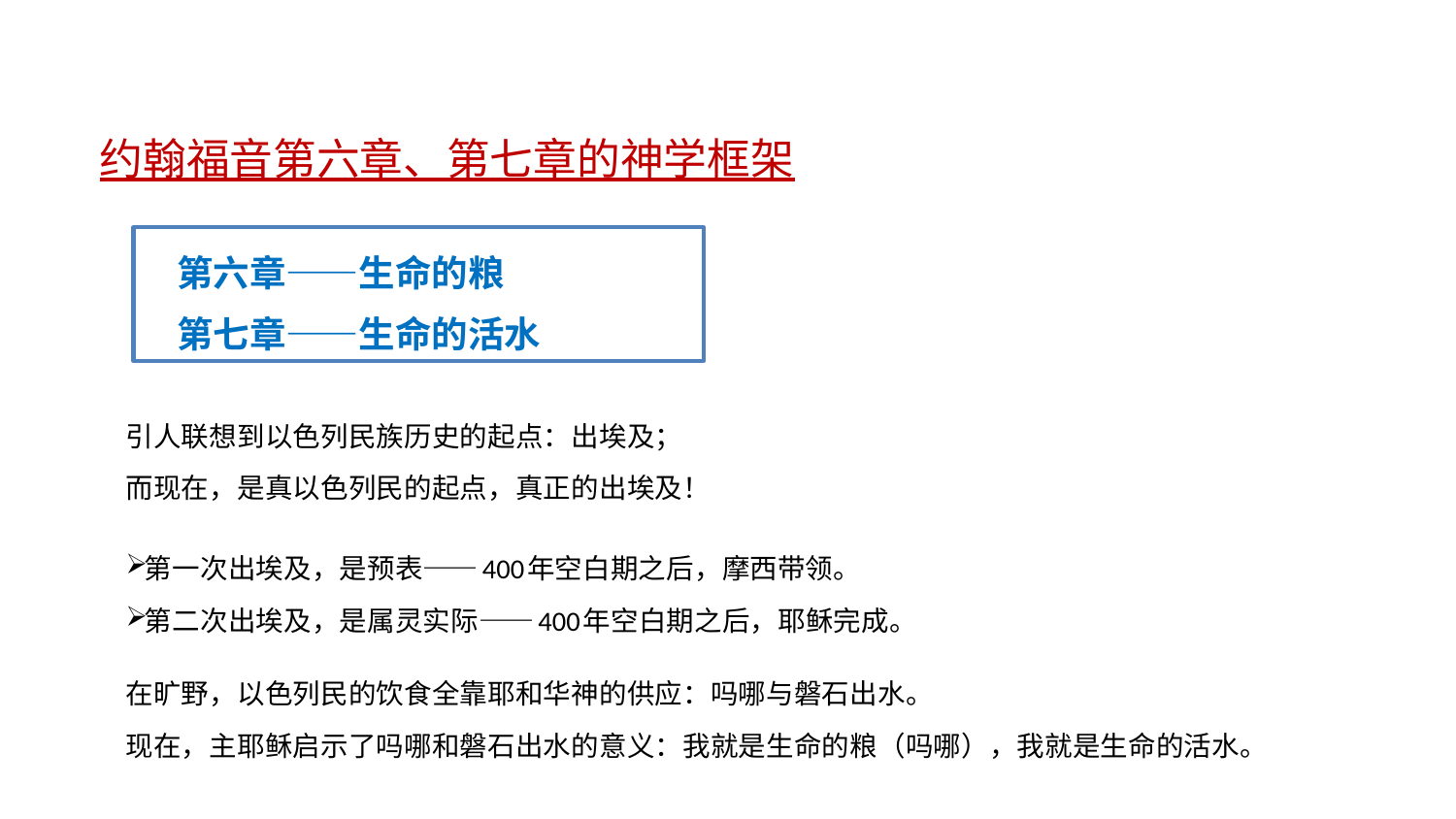

约翰福音第六章、第七章的神学框架

引人联想到以色列民族历史的起点：出埃及；
而现在，是真以色列民的起点，真正的出埃及！

 第一次出埃及，是预表——400年空白期之后，摩西带领。
 第二次出埃及，是属灵实际——400年空白期之后，耶稣完成。

在旷野，以色列民的饮食全靠耶和华神的供应：吗哪与磐石出水。
现在，主耶稣启示了吗哪和磐石出水的意义：我就是生命的粮（吗哪），我就是生命的活水。

第六章——生命的粮
第七章——生命的活水